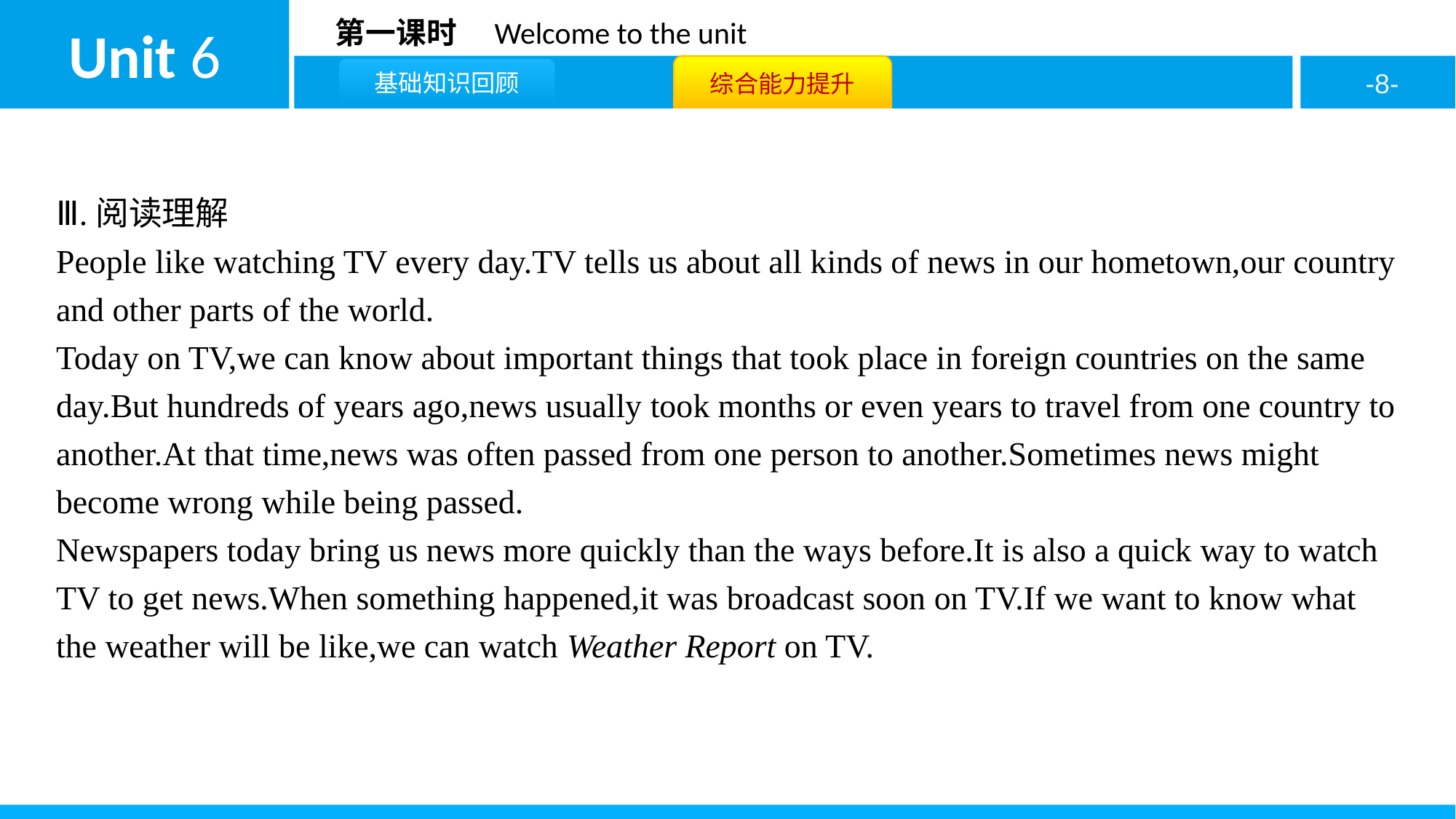

Ⅲ.阅读理解
People like watching TV every day.TV tells us about all kinds of news in our hometown,our country and other parts of the world.
Today on TV,we can know about important things that took place in foreign countries on the same day.But hundreds of years ago,news usually took months or even years to travel from one country to another.At that time,news was often passed from one person to another.Sometimes news might become wrong while being passed.
Newspapers today bring us news more quickly than the ways before.It is also a quick way to watch TV to get news.When something happened,it was broadcast soon on TV.If we want to know what the weather will be like,we can watch Weather Report on TV.